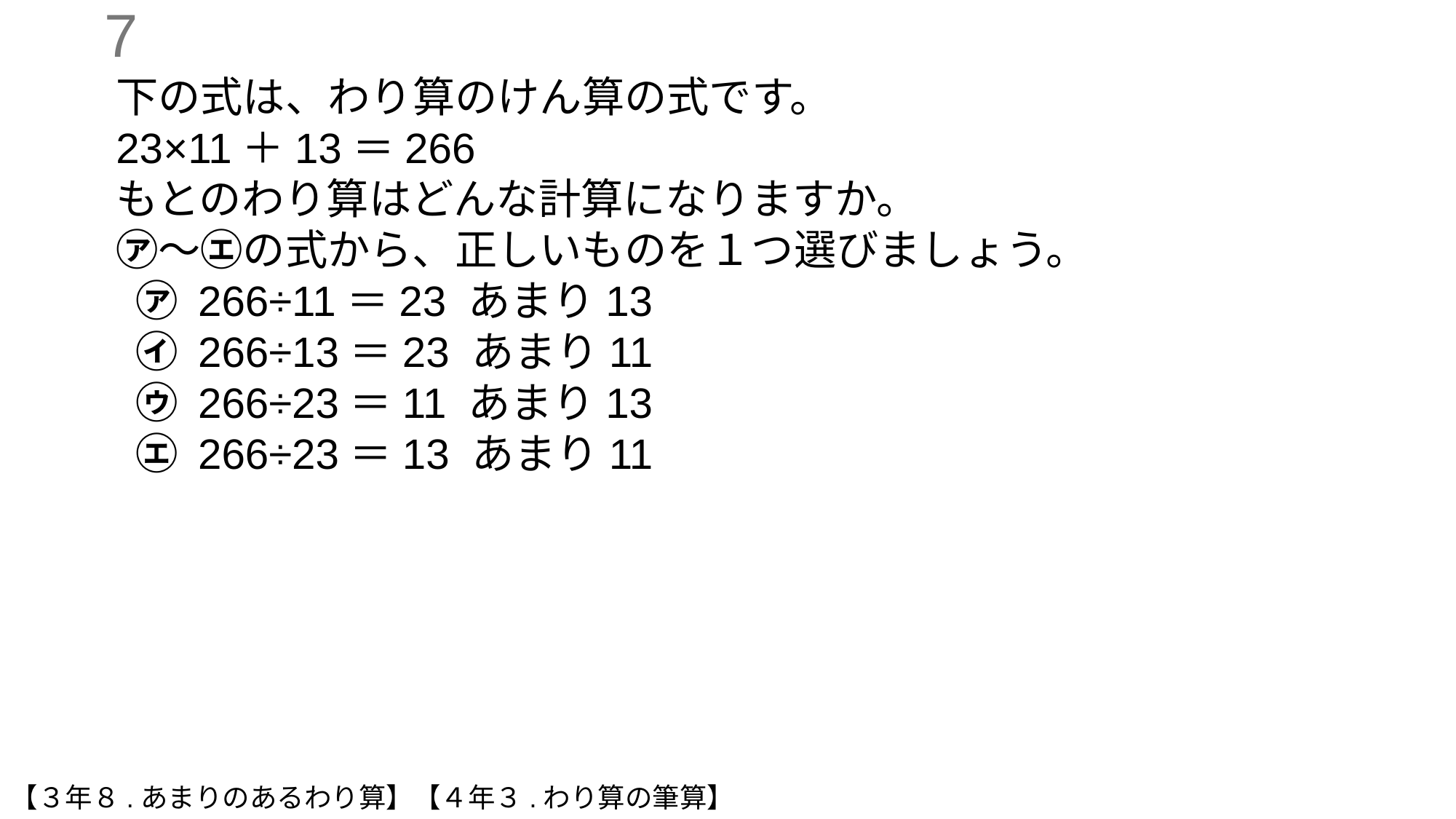

7
下の式は、わり算のけん算の式です。
23×11＋13＝266
もとのわり算はどんな計算になりますか。
㋐～㋓の式から、正しいものを１つ選びましょう。
 ㋐ 266÷11＝23 あまり13
 ㋑ 266÷13＝23 あまり11
 ㋒ 266÷23＝11 あまり13
 ㋓ 266÷23＝13 あまり11
【３年８.あまりのあるわり算】【４年３.わり算の筆算】